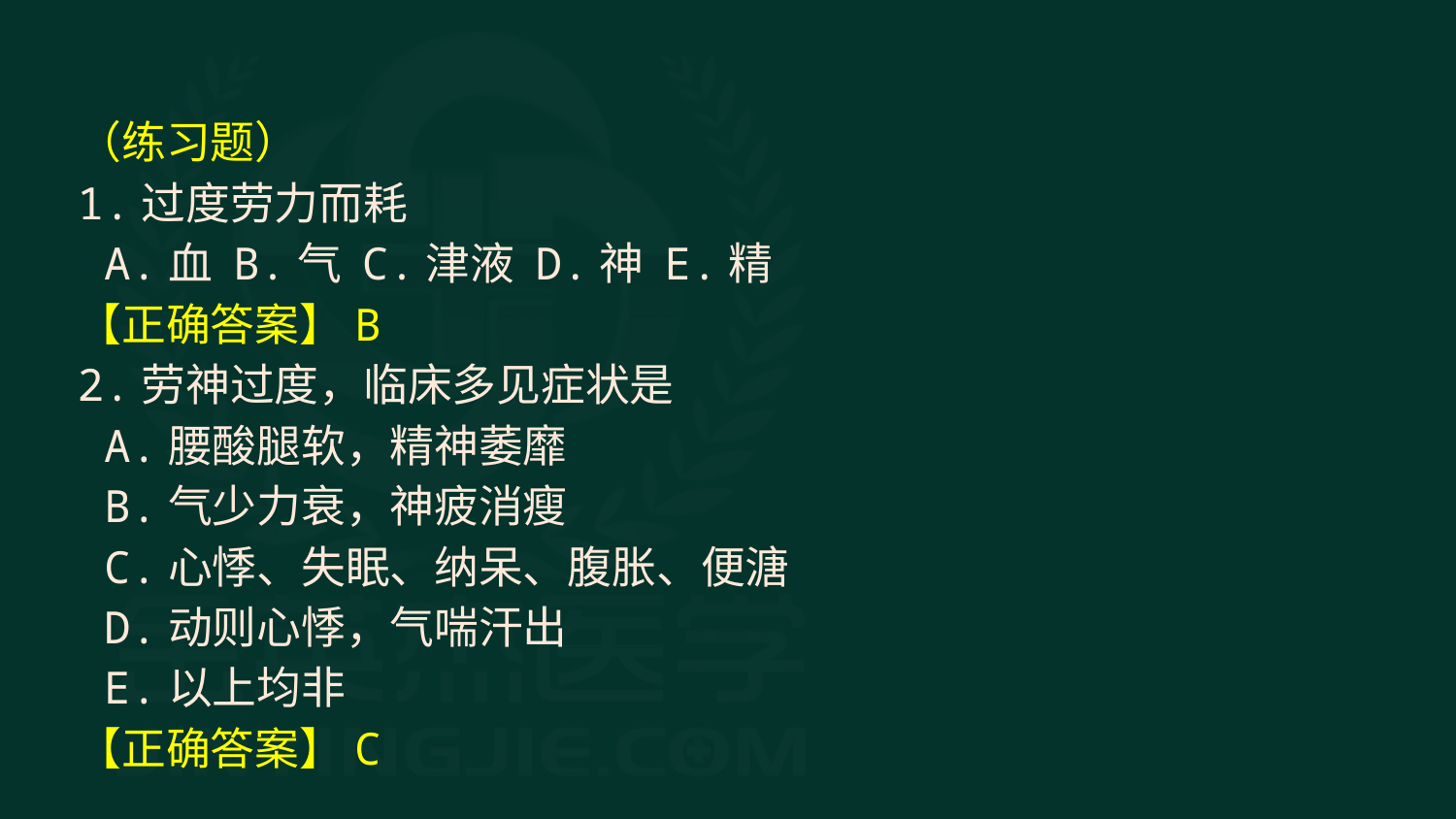

（练习题）
1.过度劳力而耗
 A.血 B.气 C.津液 D.神 E.精
【正确答案】B
2.劳神过度，临床多见症状是
 A.腰酸腿软，精神萎靡
 B.气少力衰，神疲消瘦
 C.心悸、失眠、纳呆、腹胀、便溏
 D.动则心悸，气喘汗出
 E.以上均非
【正确答案】C